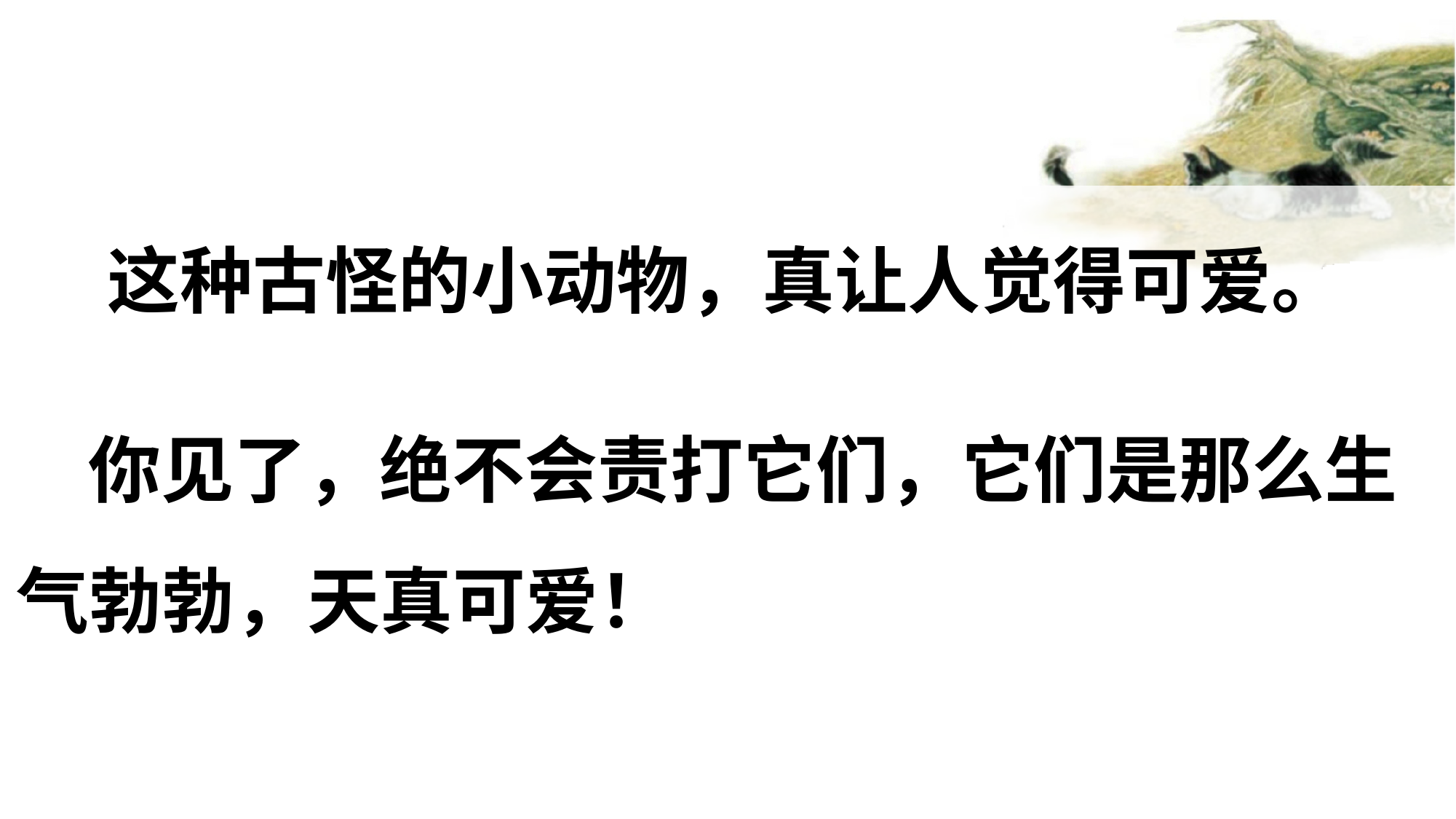

这种古怪的小动物，真让人觉得可爱。
     你见了，绝不会责打它们，它们是那么生气勃勃，天真可爱！